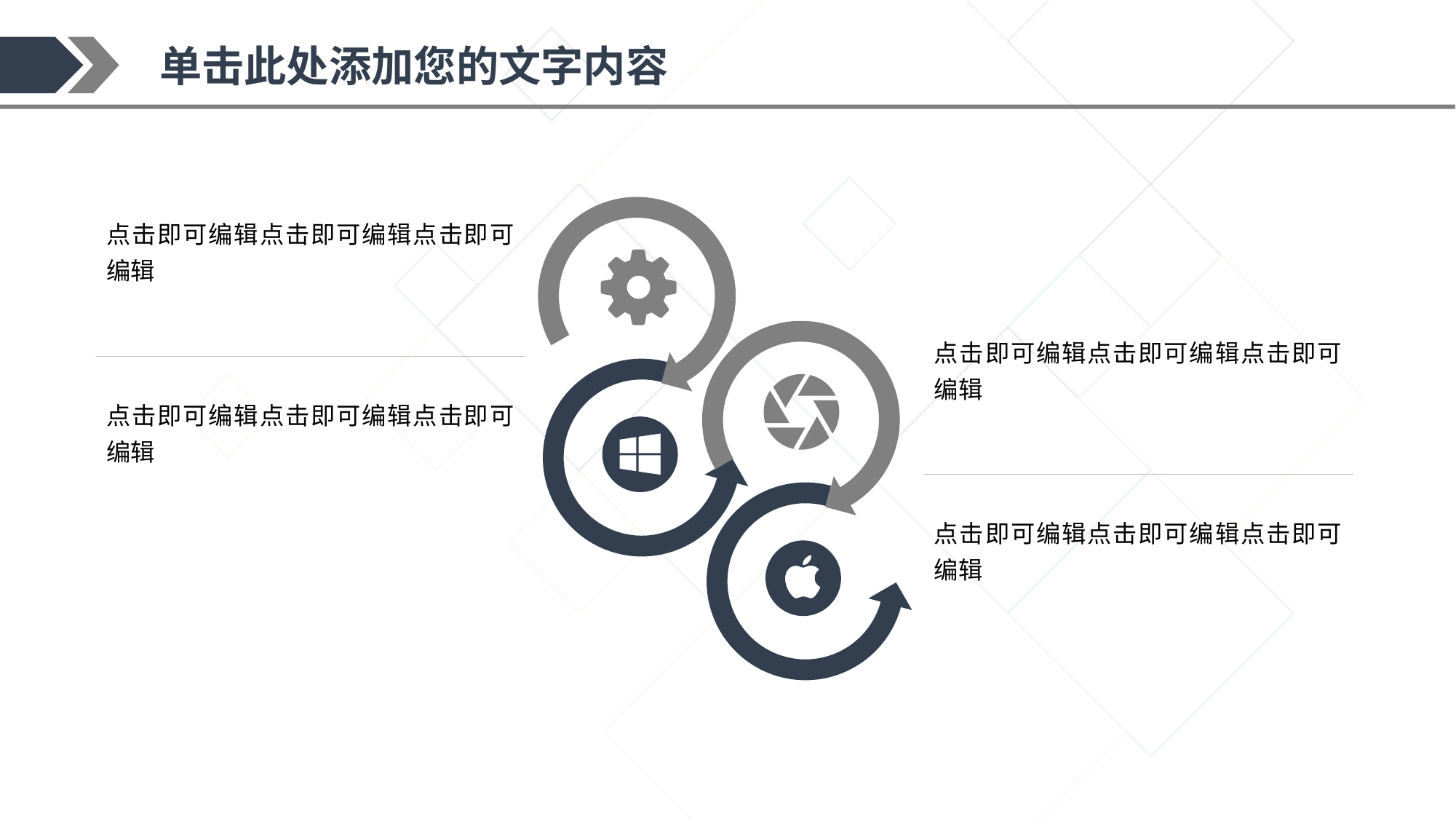

点击即可编辑点击即可编辑点击即可编辑

点击即可编辑点击即可编辑点击即可编辑

点击即可编辑点击即可编辑点击即可编辑
点击即可编辑点击即可编辑点击即可编辑